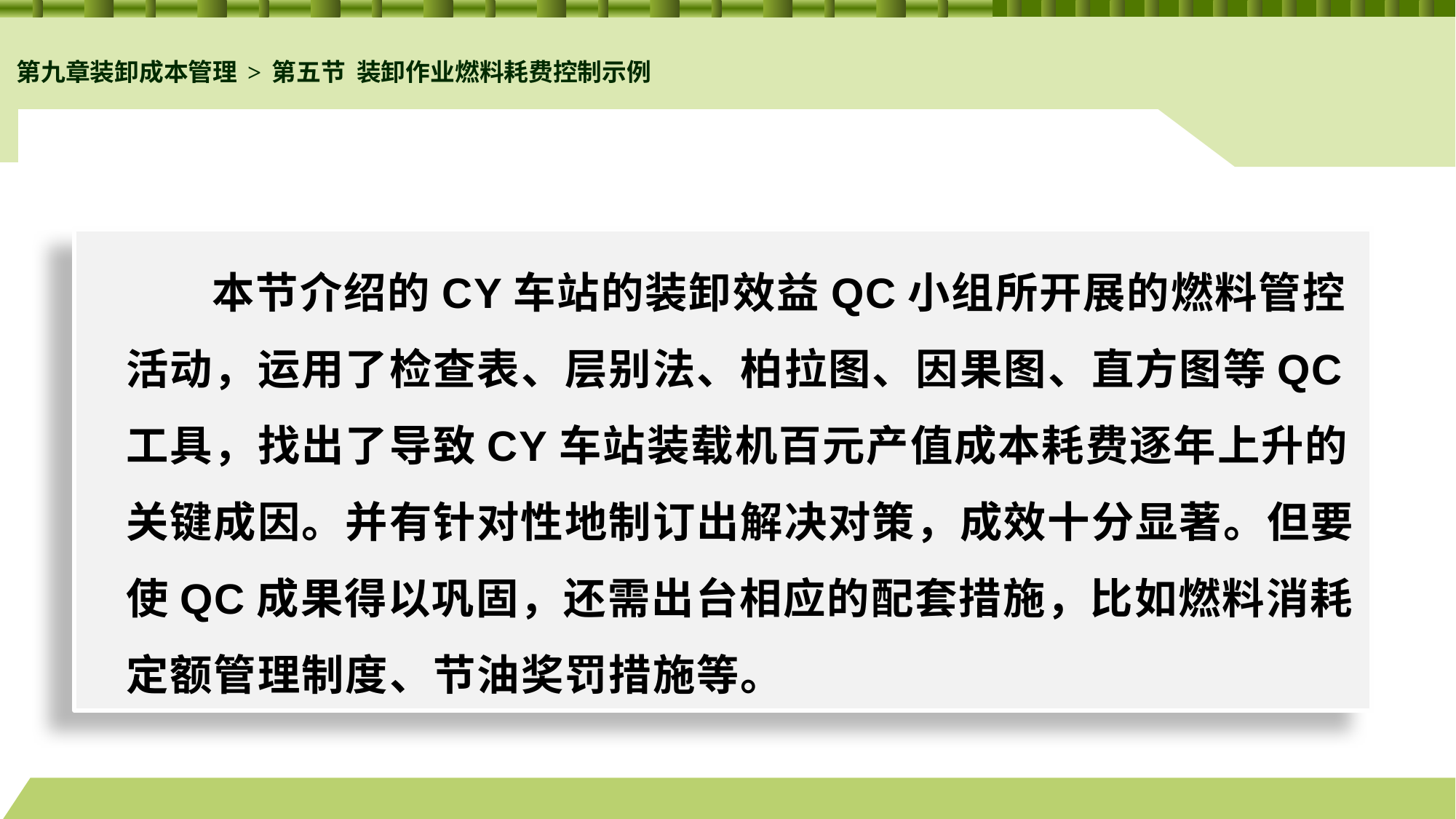

第九章装卸成本管理>第五节  装卸作业燃料耗费控制示例
#
本节介绍的CY车站的装卸效益QC小组所开展的燃料管控活动，运用了检查表、层别法、柏拉图、因果图、直方图等QC工具，找出了导致CY车站装载机百元产值成本耗费逐年上升的关键成因。并有针对性地制订出解决对策，成效十分显著。但要使QC成果得以巩固，还需出台相应的配套措施，比如燃料消耗定额管理制度、节油奖罚措施等。